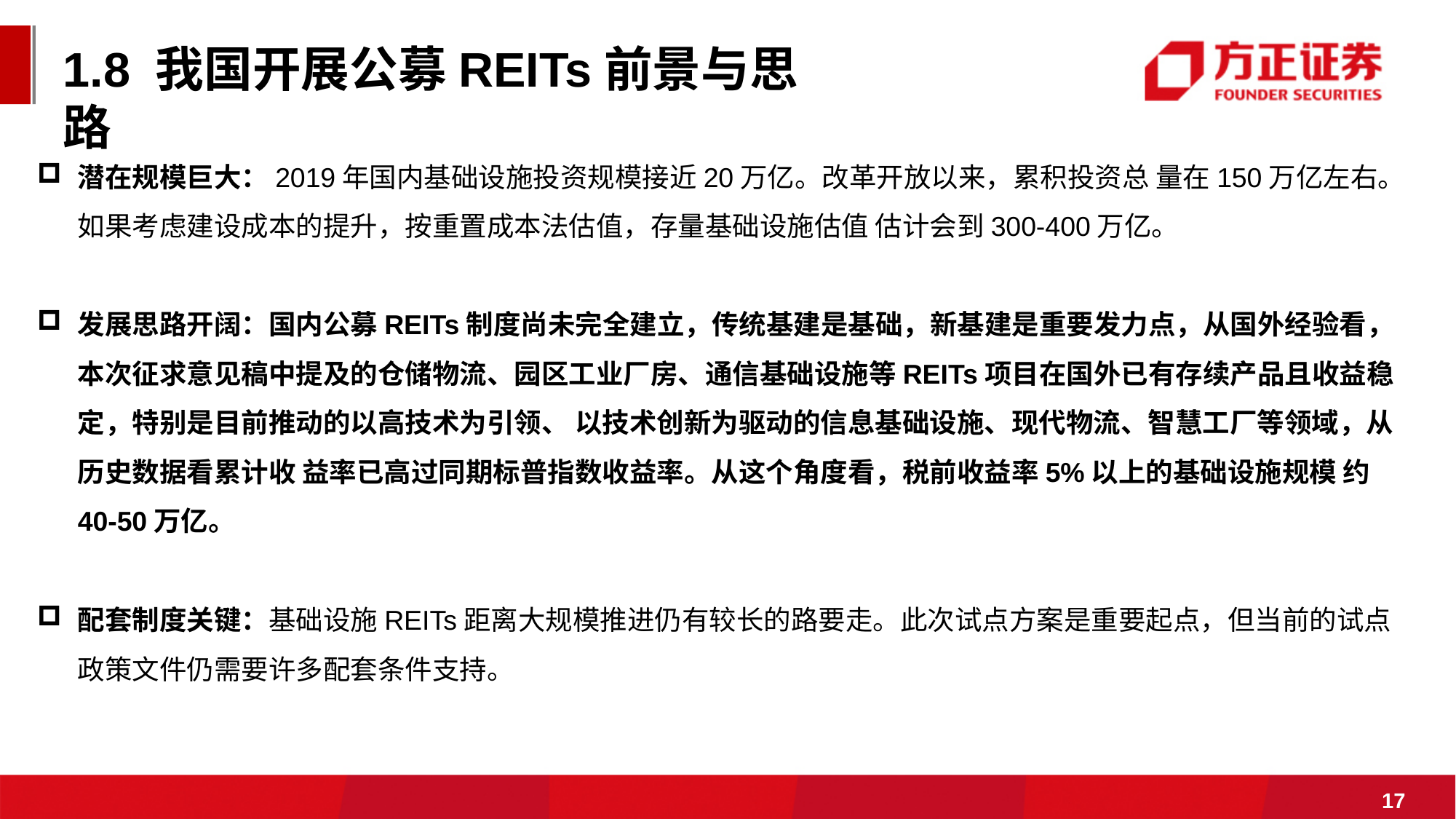

1.8 我国开展公募REITs前景与思路
潜在规模巨大：2019年国内基础设施投资规模接近20万亿。改革开放以来，累积投资总 量在150万亿左右。如果考虑建设成本的提升，按重置成本法估值，存量基础设施估值 估计会到300-400万亿。

发展思路开阔：国内公募REITs制度尚未完全建立，传统基建是基础，新基建是重要发力点，从国外经验看，本次征求意见稿中提及的仓储物流、园区工业厂房、通信基础设施等REITs项目在国外已有存续产品且收益稳定，特别是目前推动的以高技术为引领、 以技术创新为驱动的信息基础设施、现代物流、智慧工厂等领域，从历史数据看累计收 益率已高过同期标普指数收益率。从这个角度看，税前收益率5%以上的基础设施规模 约40-50万亿。

配套制度关键：基础设施REITs距离大规模推进仍有较长的路要走。此次试点方案是重要起点，但当前的试点政策文件仍需要许多配套条件支持。
17